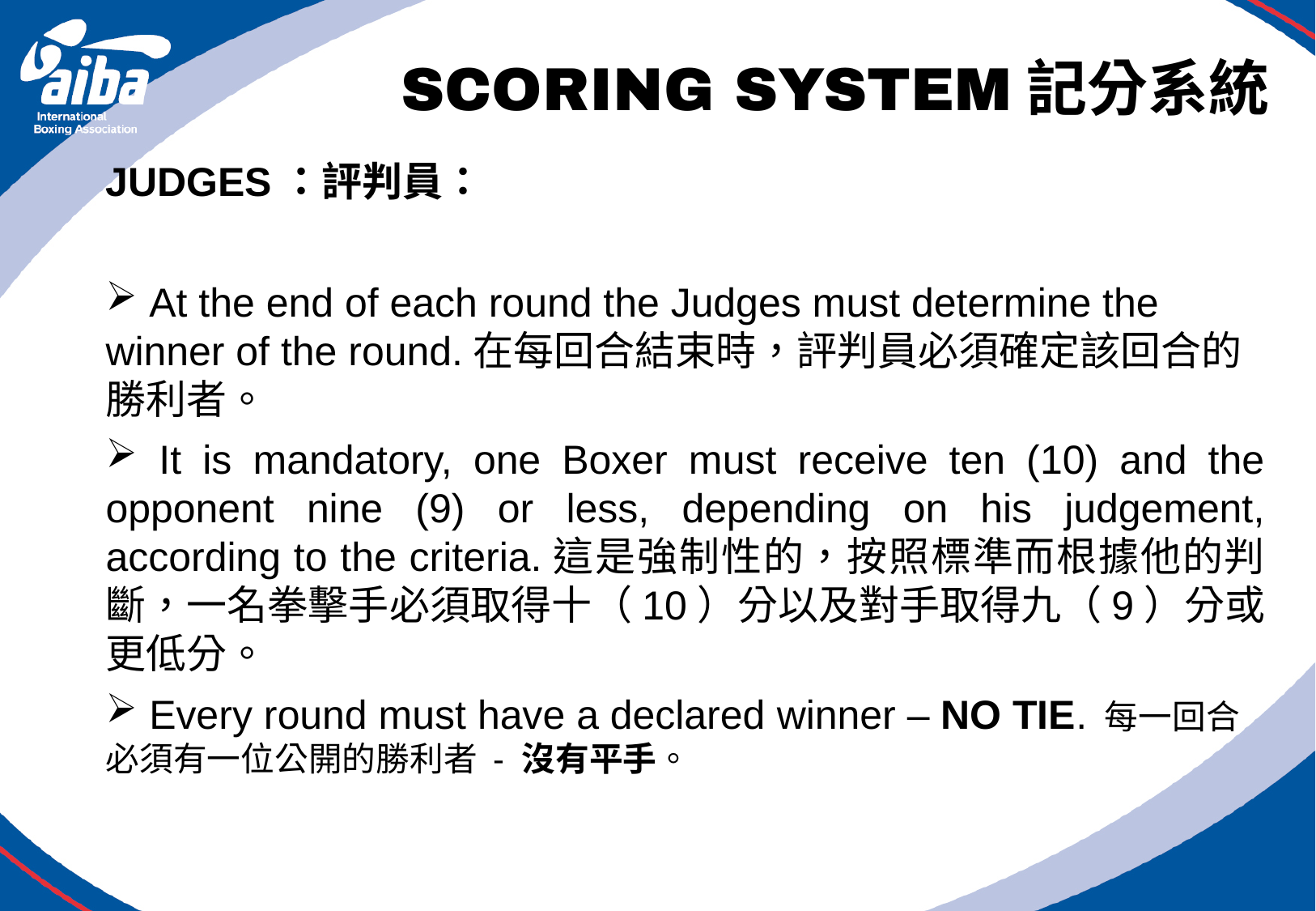

# SCORING SYSTEM記分系統
JUDGES：評判員：

 At the end of each round the Judges must determine the winner of the round.在每回合結束時，評判員必須確定該回合的勝利者。
 It is mandatory, one Boxer must receive ten (10) and the opponent nine (9) or less, depending on his judgement, according to the criteria.這是強制性的，按照標準而根據他的判斷，一名拳擊手必須取得十（10）分以及對手取得九（9）分或更低分。
 Every round must have a declared winner – NO TIE. 每一回合必須有一位公開的勝利者 - 沒有平手。